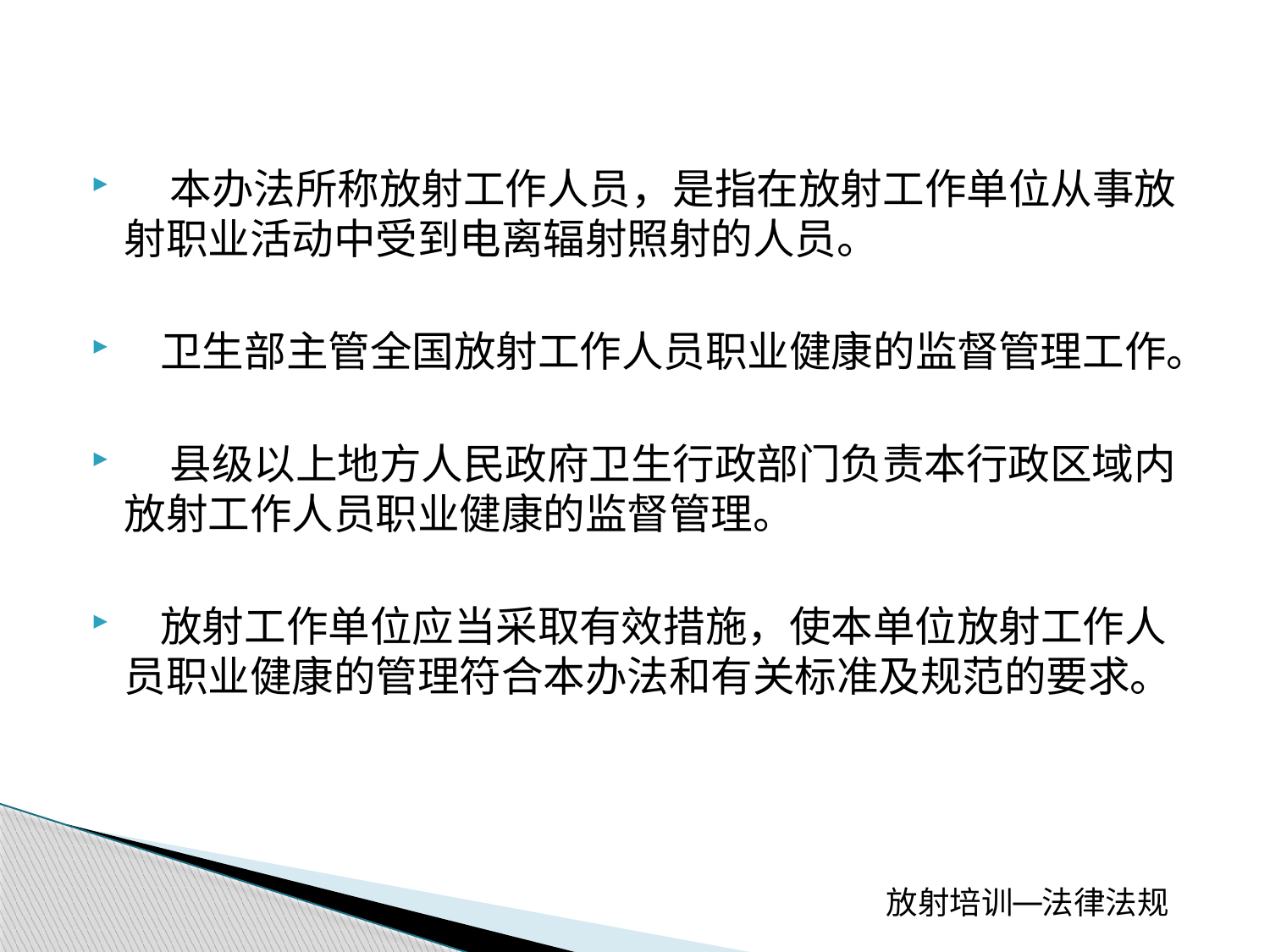

#
    本办法所称放射工作人员，是指在放射工作单位从事放射职业活动中受到电离辐射照射的人员。

   卫生部主管全国放射工作人员职业健康的监督管理工作。

    县级以上地方人民政府卫生行政部门负责本行政区域内放射工作人员职业健康的监督管理。

   放射工作单位应当采取有效措施，使本单位放射工作人员职业健康的管理符合本办法和有关标准及规范的要求。

放射培训—法律法规